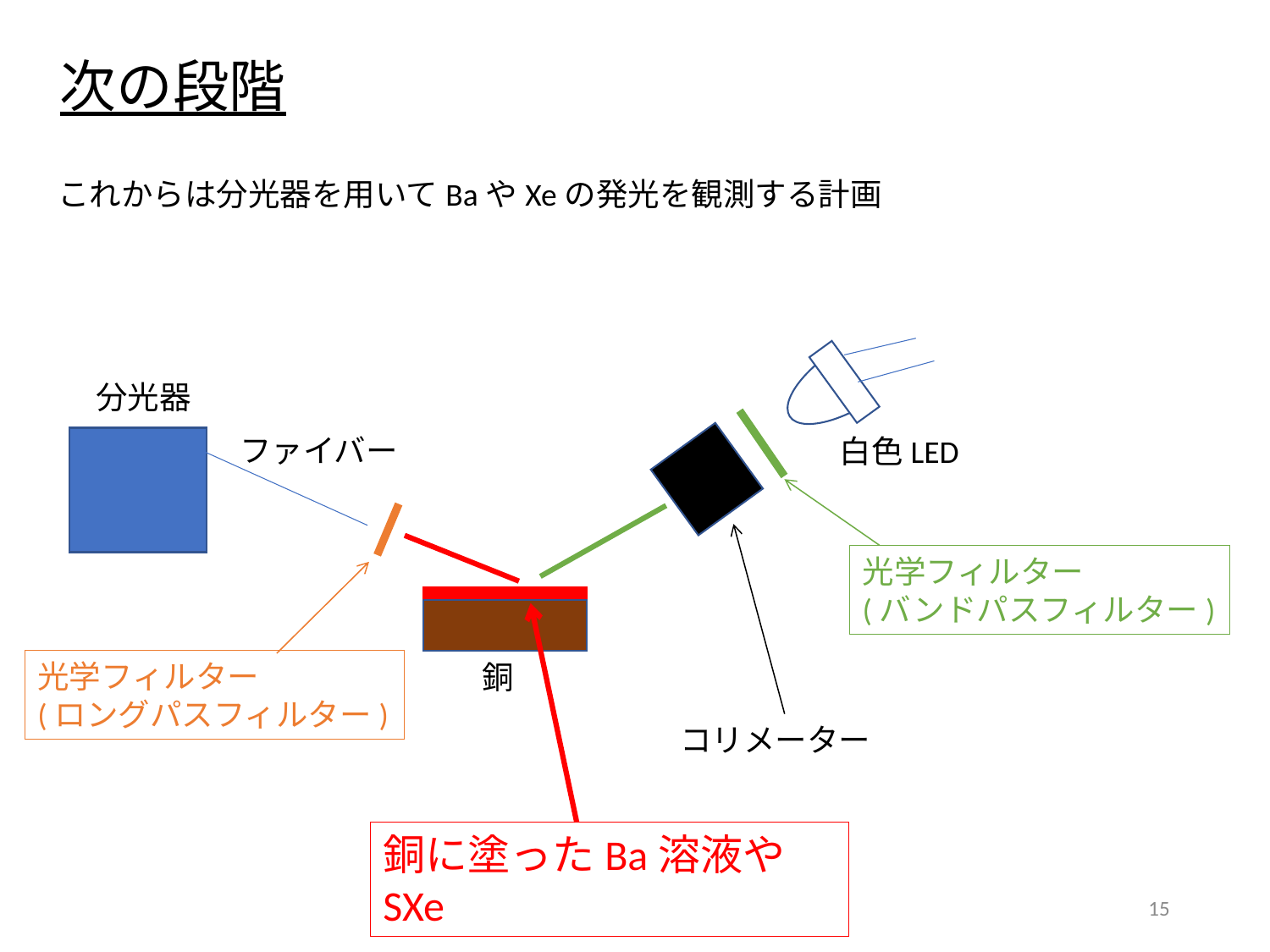

次の段階
これからは分光器を用いてBaやXeの発光を観測する計画

分光器
ファイバー
白色LED

光学フィルター
(バンドパスフィルター)

光学フィルター
(ロングパスフィルター)
銅
コリメーター
銅に塗ったBa溶液やSXe
15